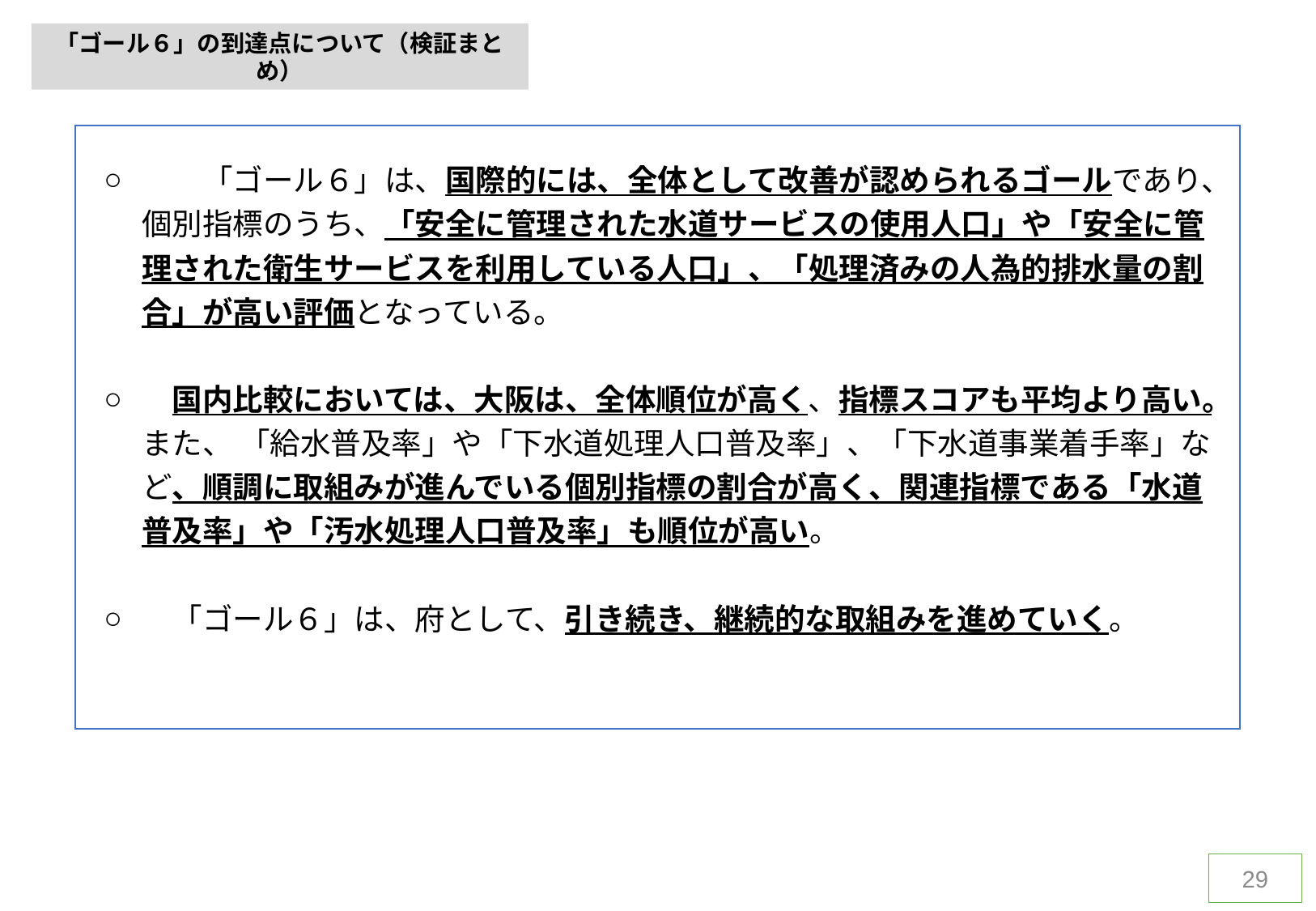

「ゴール６」の到達点について（検証まとめ）
　　「ゴール６」は、国際的には、全体として改善が認められるゴールであり、個別指標のうち、「安全に管理された水道サービスの使用人口」や「安全に管理された衛生サービスを利用している人口」、「処理済みの人為的排水量の割合」が高い評価となっている。

　国内比較においては、大阪は、全体順位が高く、指標スコアも平均より高い。また、 「給水普及率」や「下水道処理人口普及率」、「下水道事業着手率」など、順調に取組みが進んでいる個別指標の割合が高く、関連指標である「水道普及率」や「汚水処理人口普及率」も順位が高い。

　「ゴール６」は、府として、引き続き、継続的な取組みを進めていく。
29